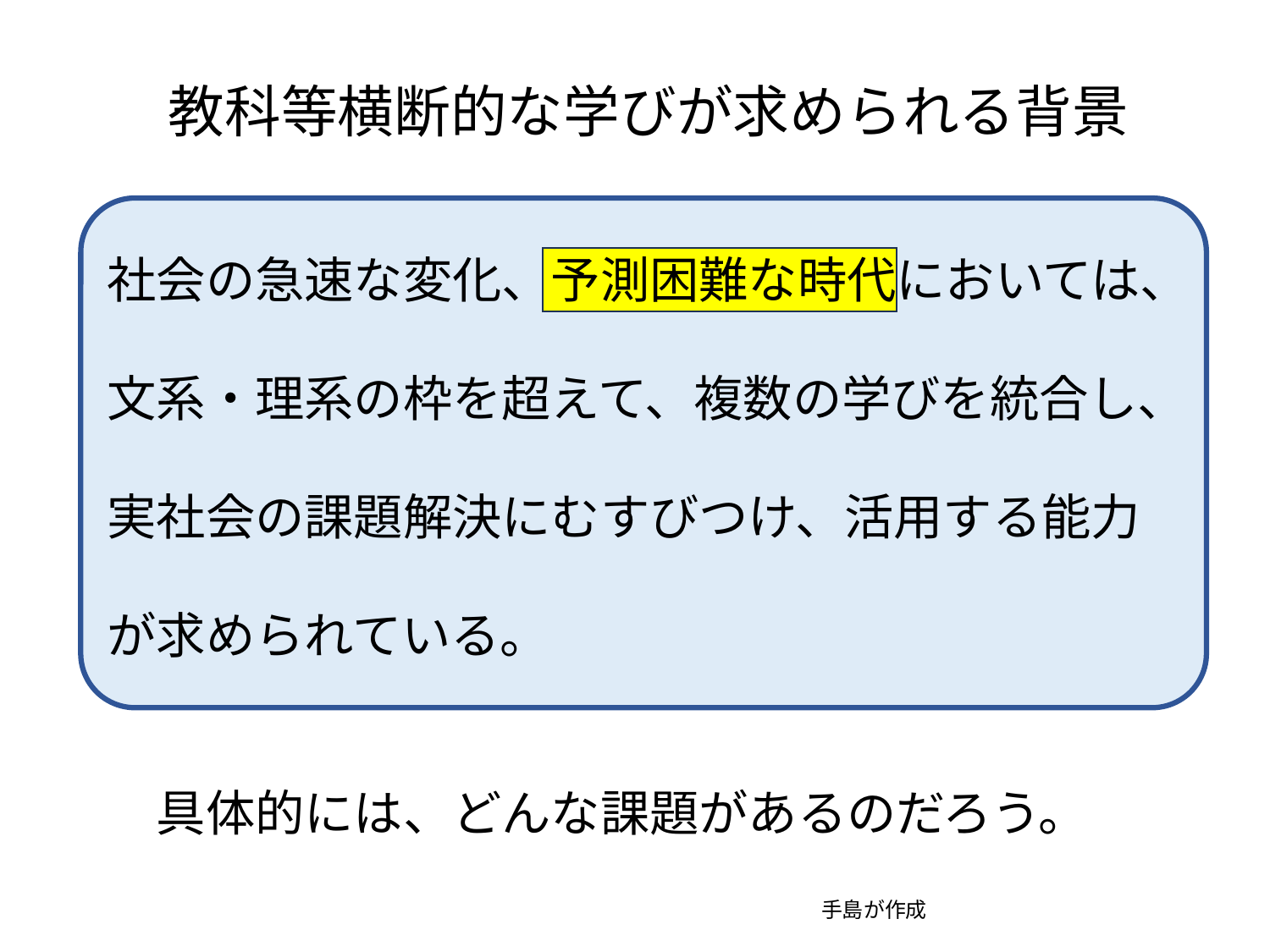

教科等横断的な学びが求められる背景

社会の急速な変化、予測困難な時代においては、

文系・理系の枠を超えて、複数の学びを統合し、

実社会の課題解決にむすびつけ、活用する能力

が求められている。

　具体的には、どんな課題があるのだろう。

手島が作成